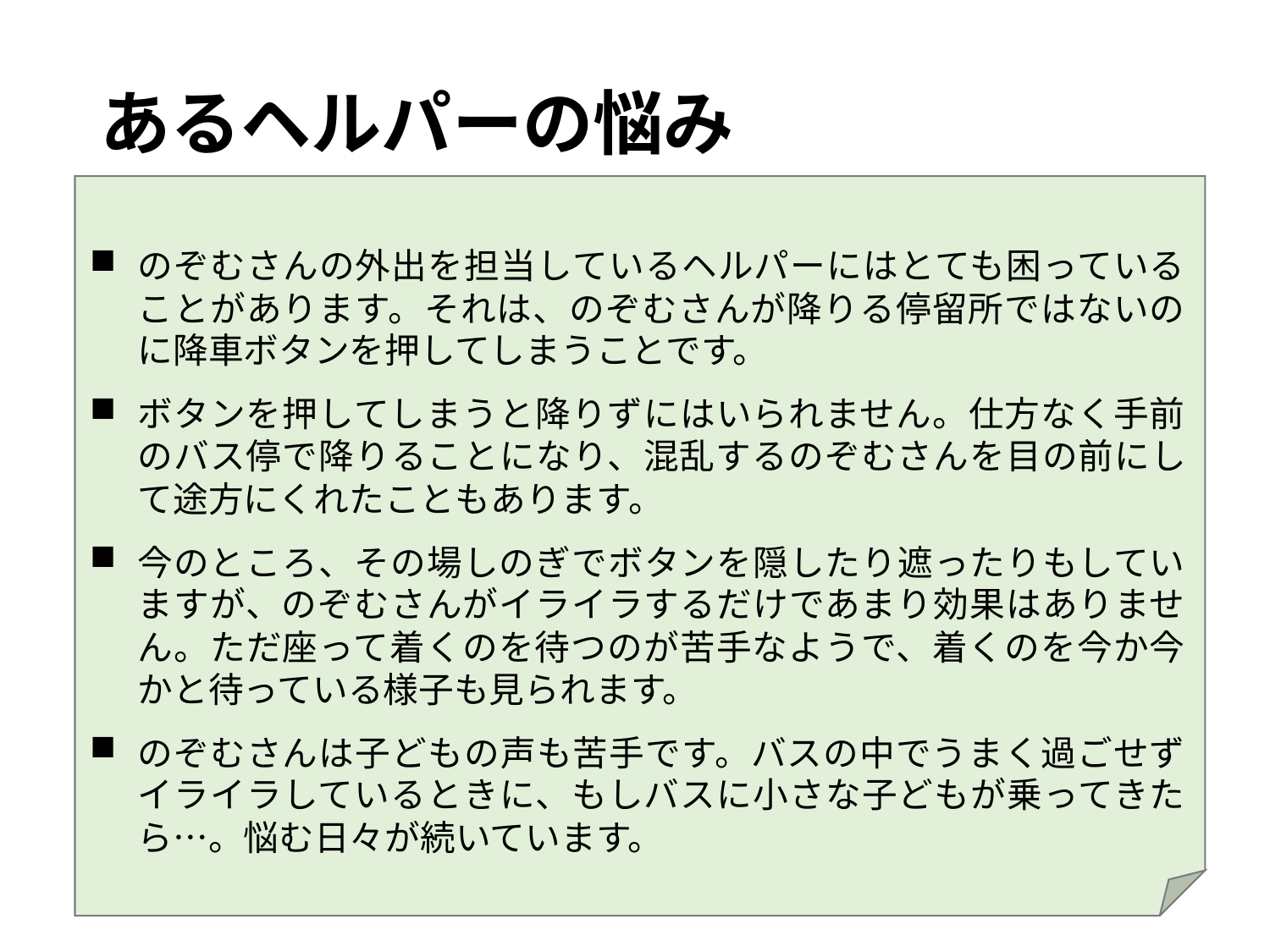

# あるヘルパーの悩み

のぞむさんの外出を担当しているヘルパーにはとても困っていることがあります。それは、のぞむさんが降りる停留所ではないのに降車ボタンを押してしまうことです。
ボタンを押してしまうと降りずにはいられません。仕方なく手前のバス停で降りることになり、混乱するのぞむさんを目の前にして途方にくれたこともあります。
今のところ、その場しのぎでボタンを隠したり遮ったりもしていますが、のぞむさんがイライラするだけであまり効果はありません。ただ座って着くのを待つのが苦手なようで、着くのを今か今かと待っている様子も見られます。
のぞむさんは子どもの声も苦手です。バスの中でうまく過ごせずイライラしているときに、もしバスに小さな子どもが乗ってきたら…。悩む日々が続いています。